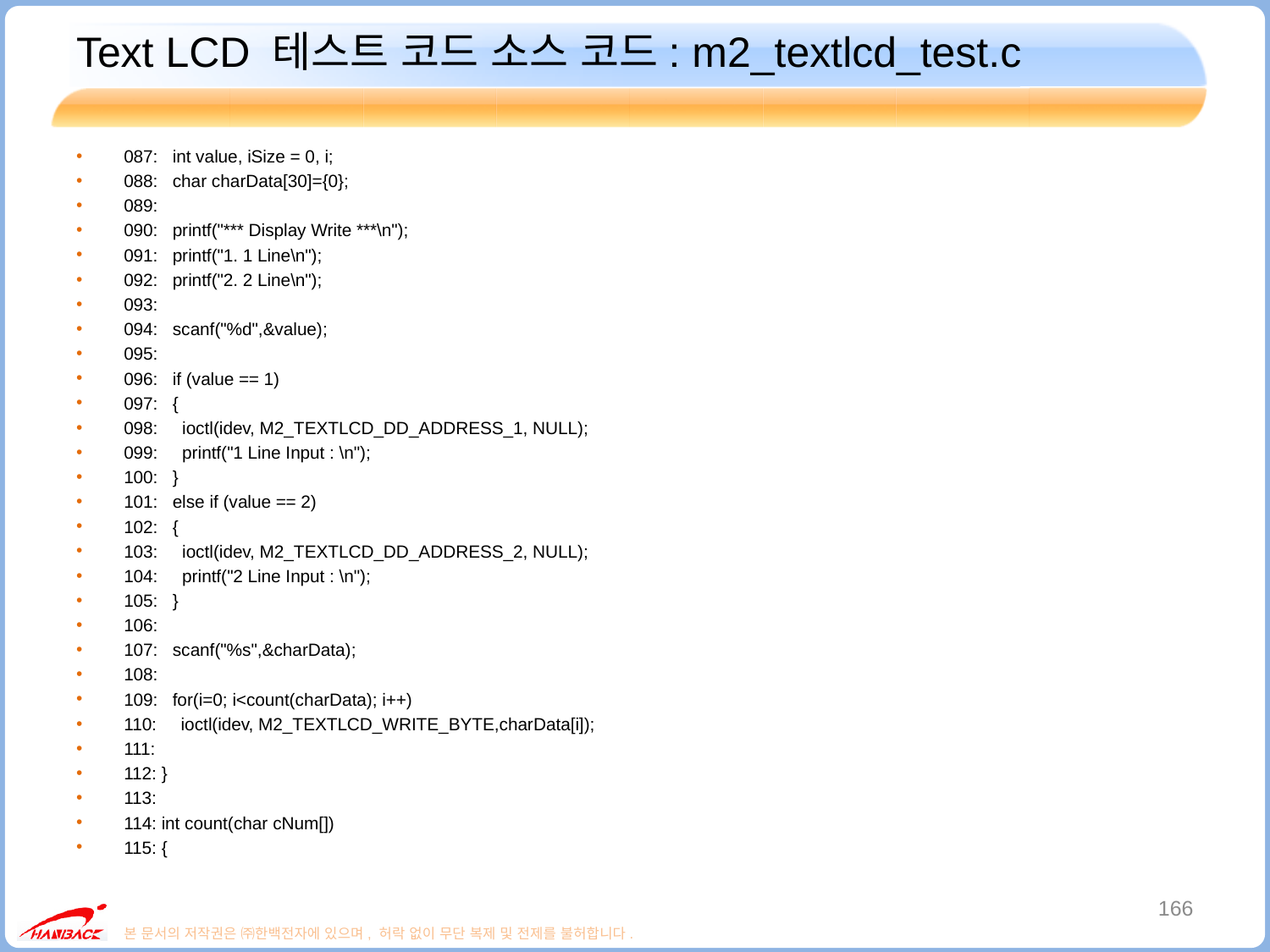

# Text LCD 테스트 코드 소스 코드: m2_textlcd_test.c
087:   int value, iSize = 0, i;
088:   char charData[30]={0};
089:
090:   printf("*** Display Write ***\n");
091:   printf("1. 1 Line\n");
092:   printf("2. 2 Line\n");
093:
094:   scanf("%d",&value);
095:
096:   if (value == 1)
097:   {
098:     ioctl(idev, M2_TEXTLCD_DD_ADDRESS_1, NULL);
099:     printf("1 Line Input : \n");
100:   }
101:   else if (value == 2)
102:   {
103:     ioctl(idev, M2_TEXTLCD_DD_ADDRESS_2, NULL);
104:     printf("2 Line Input : \n");
105:   }
106:
107:   scanf("%s",&charData);
108:
109:   for(i=0; i<count(charData); i++)
110:     ioctl(idev, M2_TEXTLCD_WRITE_BYTE,charData[i]);
111:
112: }
113:
114: int count(char cNum[])
115: {
166